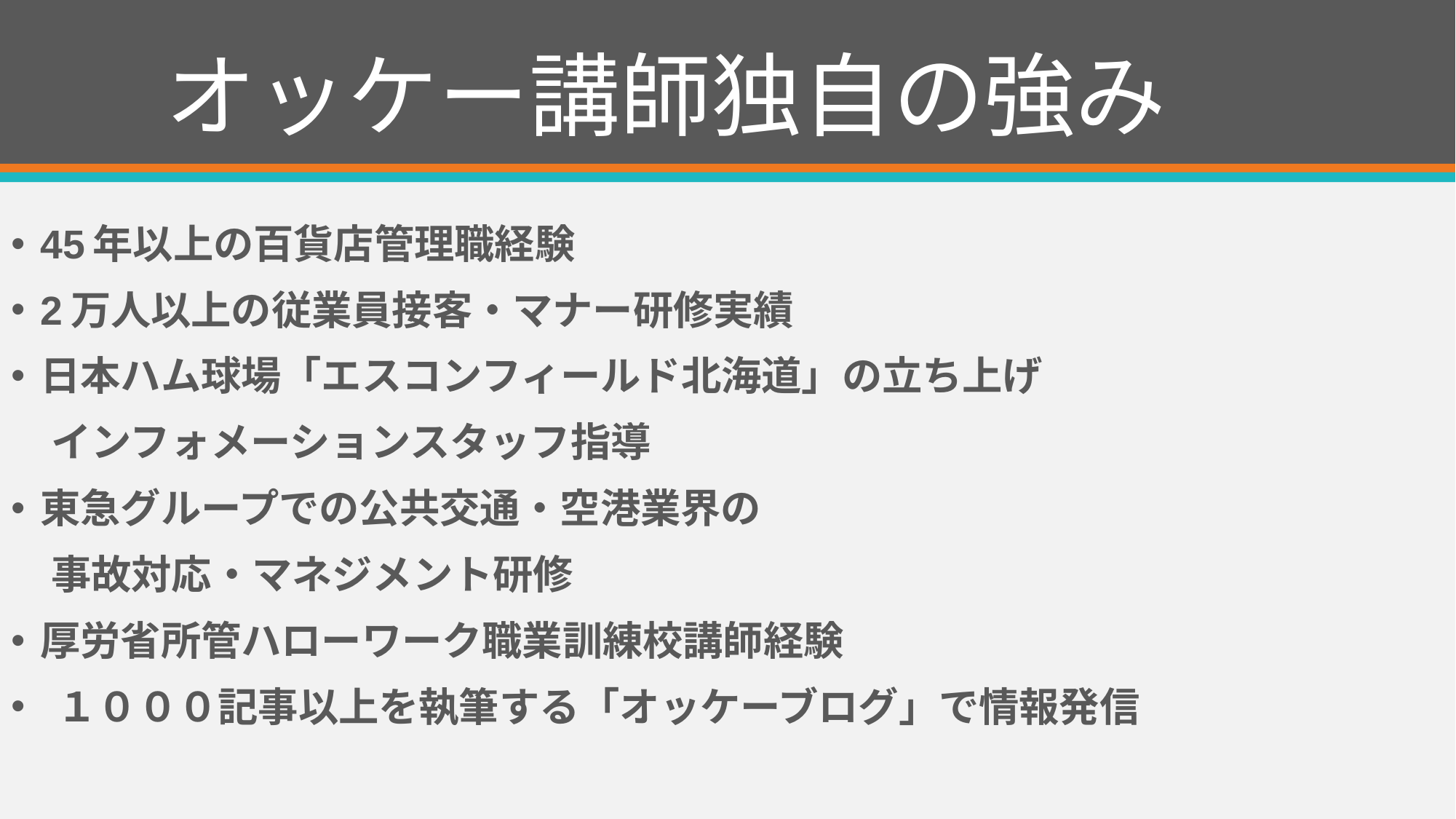

# オッケー講師独自の強み
45年以上の百貨店管理職経験
2万人以上の従業員接客・マナー研修実績
日本ハム球場「エスコンフィールド北海道」の立ち上げ
　インフォメーションスタッフ指導
東急グループでの公共交通・空港業界の
　事故対応・マネジメント研修
厚労省所管ハローワーク職業訓練校講師経験
 １０００記事以上を執筆する「オッケーブログ」で情報発信